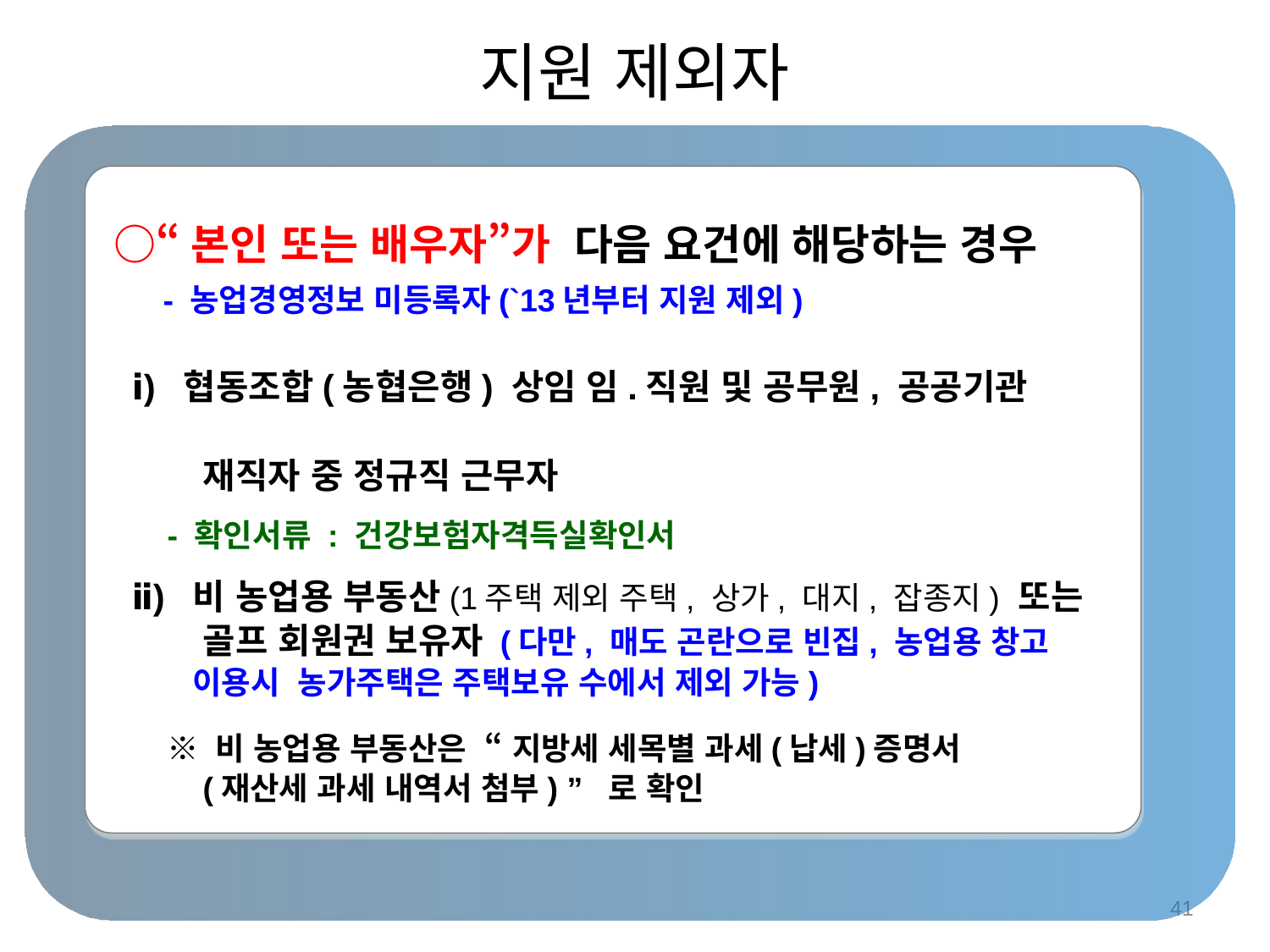

지원 제외자

 ○“본인 또는 배우자”가  다음 요건에 해당하는 경우
          - 농업경영정보 미등록자(`13년부터 지원 제외)
   ⅰ)  협동조합(농협은행) 상임 임.직원 및 공무원, 공공기관
         재직자 중 정규직 근무자
       - 확인서류 : 건강보험자격득실확인서
   ⅱ)  비 농업용 부동산(1주택 제외 주택, 상가, 대지, 잡종지) 또는
         골프 회원권 보유자 (다만, 매도 곤란으로 빈집, 농업용 창고
         이용시  농가주택은 주택보유 수에서 제외 가능)

       ※ 비 농업용 부동산은  “ 지방세 세목별 과세(납세)증명서
           (재산세 과세 내역서 첨부) ”  로 확인
41